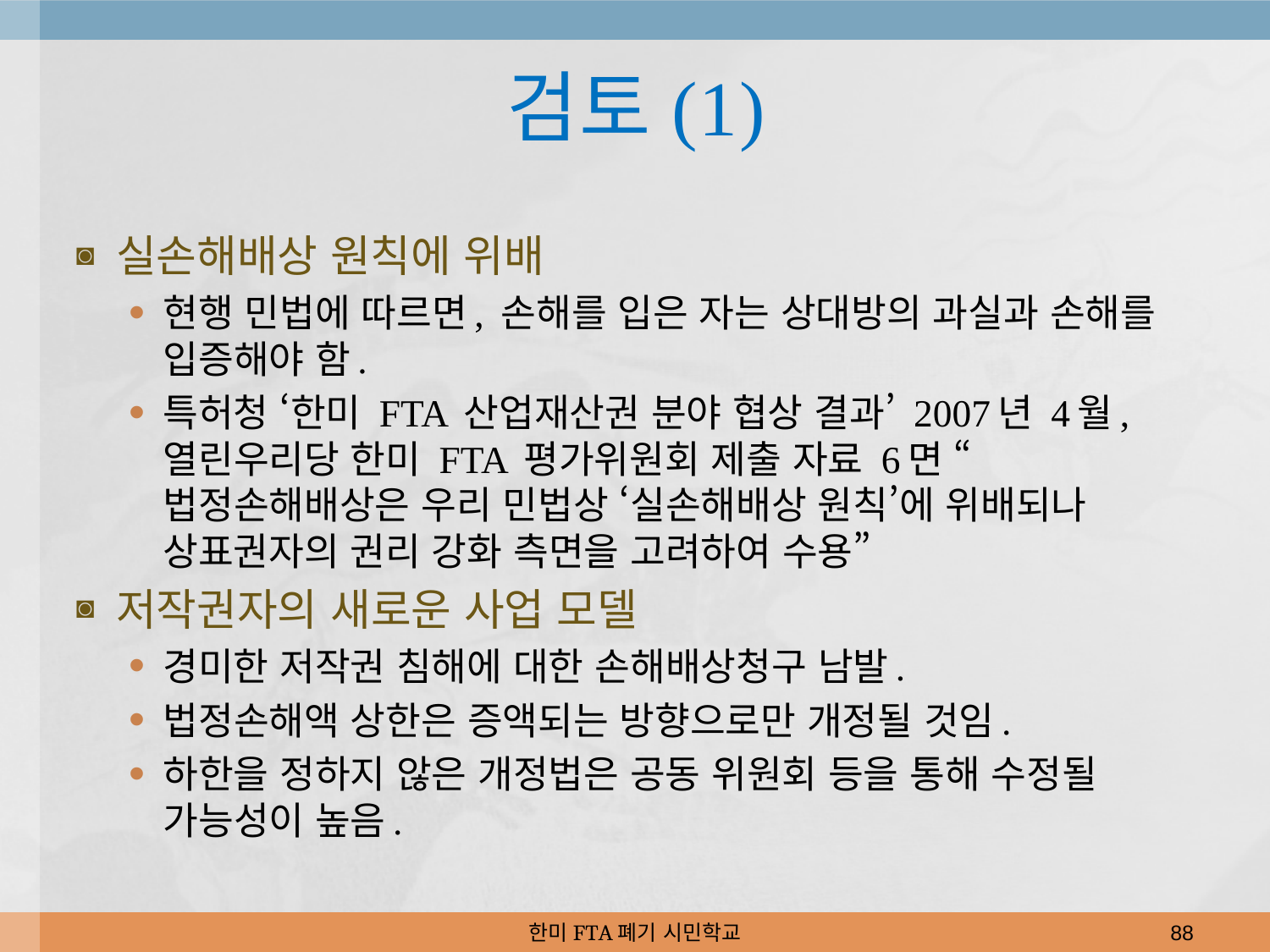

# 검토(1)
실손해배상 원칙에 위배
현행 민법에 따르면, 손해를 입은 자는 상대방의 과실과 손해를 입증해야 함.
특허청 ‘한미 FTA 산업재산권 분야 협상 결과’ 2007년 4월, 열린우리당 한미 FTA 평가위원회 제출 자료 6면 “법정손해배상은 우리 민법상 ‘실손해배상 원칙’에 위배되나 상표권자의 권리 강화 측면을 고려하여 수용”
저작권자의 새로운 사업 모델
경미한 저작권 침해에 대한 손해배상청구 남발.
법정손해액 상한은 증액되는 방향으로만 개정될 것임.
하한을 정하지 않은 개정법은 공동 위원회 등을 통해 수정될 가능성이 높음.
한미FTA폐기 시민학교
88